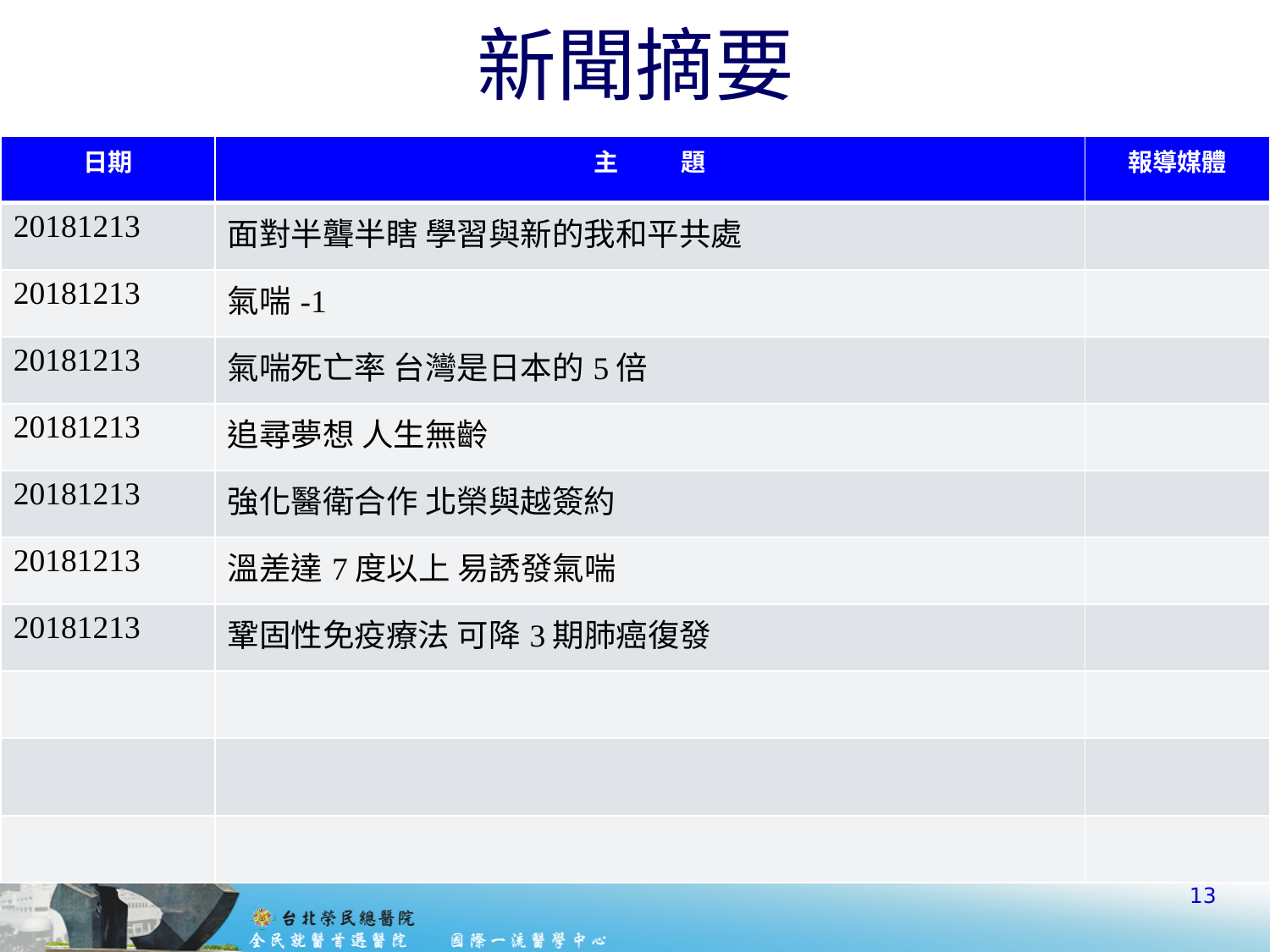

# 新聞摘要
| 日期 | 主 題 | 報導媒體 |
| --- | --- | --- |
| 20181213 | 面對半聾半瞎 學習與新的我和平共處 |  |
| 20181213 | 氣喘-1 |  |
| 20181213 | 氣喘死亡率 台灣是日本的5倍 |  |
| 20181213 | 追尋夢想 人生無齡 |  |
| 20181213 | 強化醫衛合作 北榮與越簽約 |  |
| 20181213 | 溫差達7度以上 易誘發氣喘 |  |
| 20181213 | 鞏固性免疫療法 可降3期肺癌復發 |  |
|  |  |  |
|  |  |  |
|  |  |  |
13